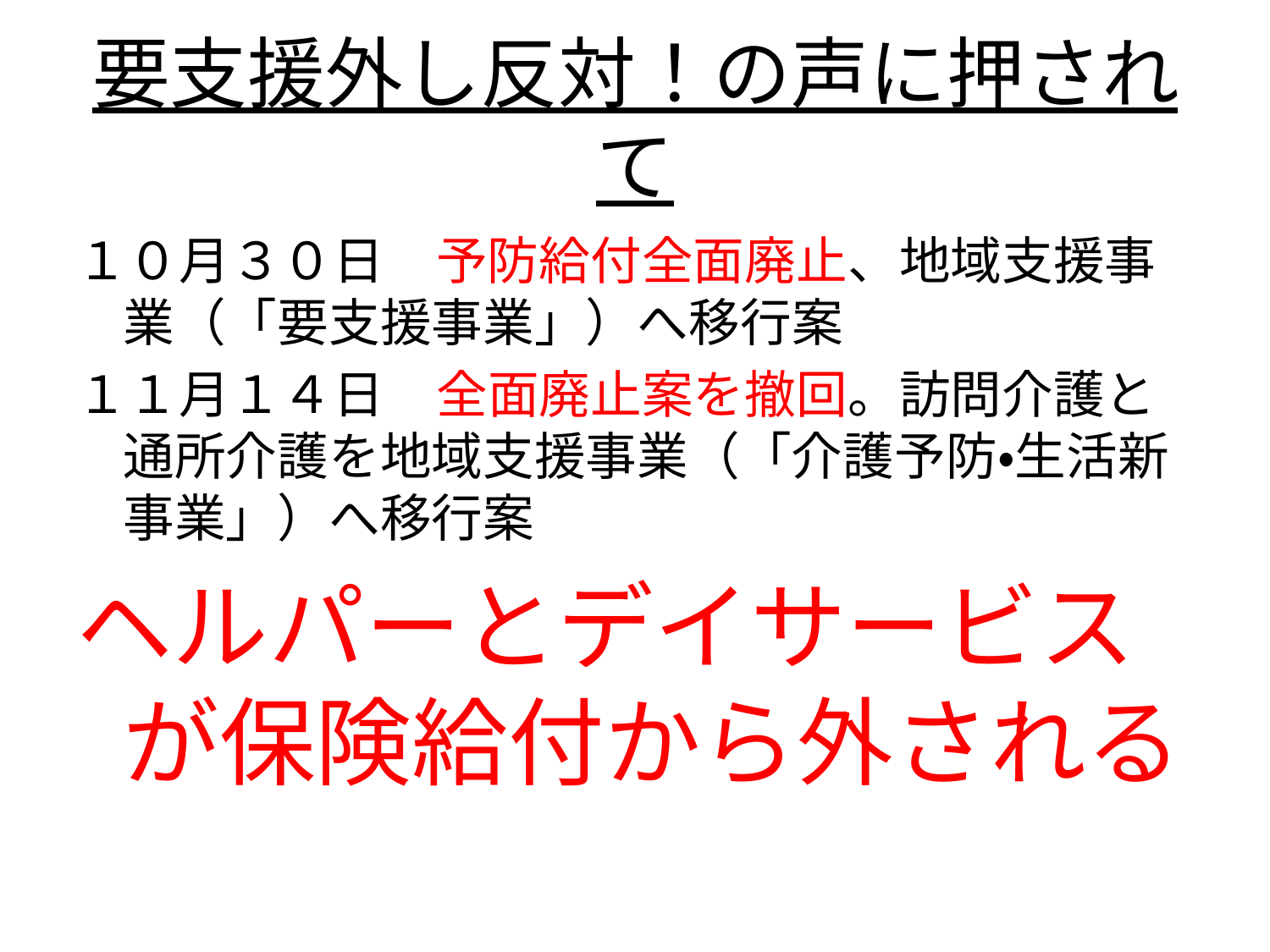

# 要支援外し反対！の声に押されて
１０月３０日　予防給付全面廃止、地域支援事業（「要支援事業」）へ移行案
１１月１４日　全面廃止案を撤回。訪問介護と通所介護を地域支援事業（「介護予防・生活新事業」）へ移行案
ヘルパーとデイサービスが保険給付から外される